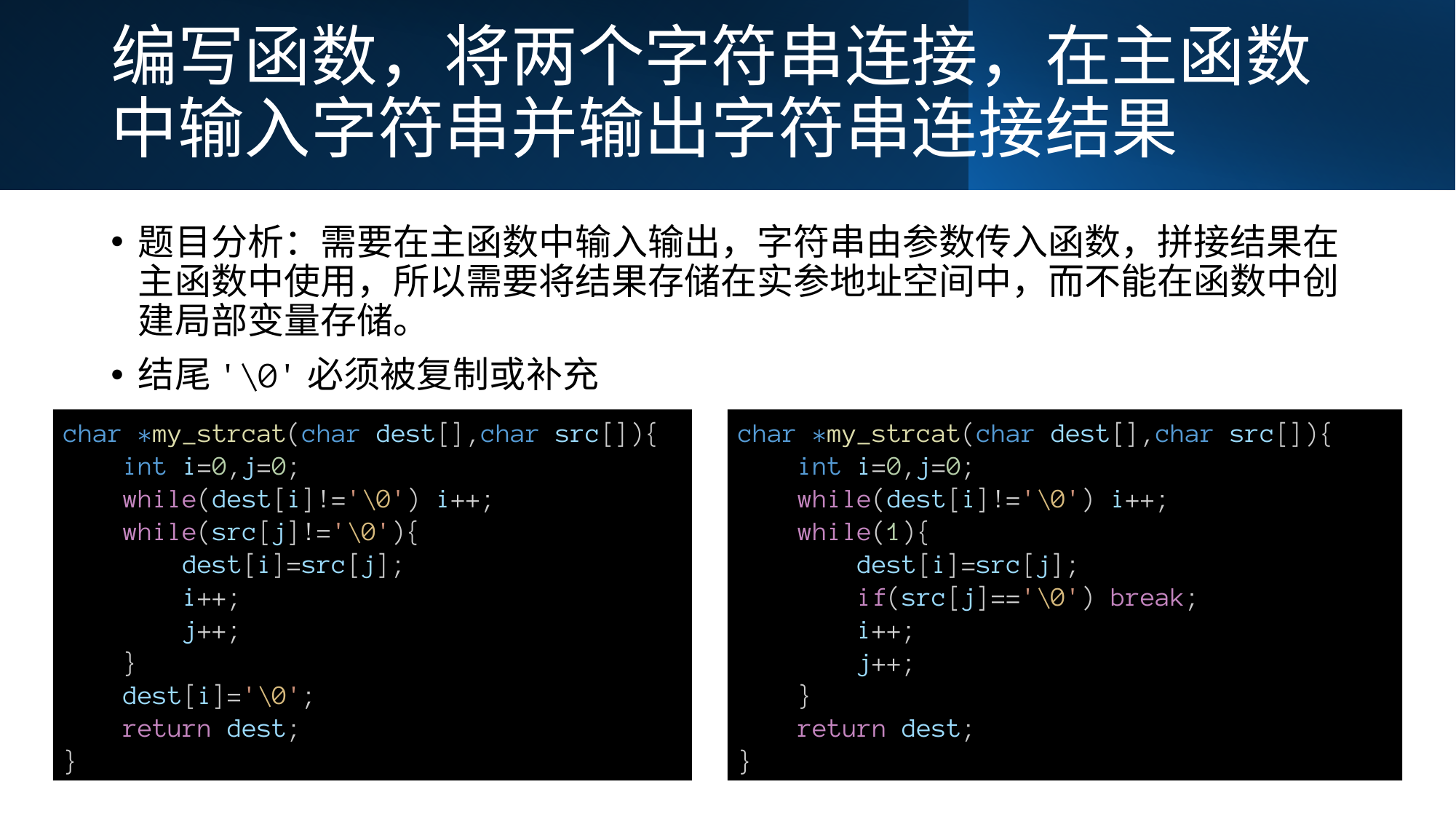

# 编写函数，将两个字符串连接，在主函数中输入字符串并输出字符串连接结果
题目分析：需要在主函数中输入输出，字符串由参数传入函数，拼接结果在主函数中使用，所以需要将结果存储在实参地址空间中，而不能在函数中创建局部变量存储。
结尾'\0'必须被复制或补充
char *my_strcat(char dest[],char src[]){
    int i=0,j=0;
    while(dest[i]!='\0') i++;
    while(src[j]!='\0'){
        dest[i]=src[j];
        i++;
        j++;
    }
    dest[i]='\0';
    return dest;
}
char *my_strcat(char dest[],char src[]){
    int i=0,j=0;
    while(dest[i]!='\0') i++;
    while(1){
        dest[i]=src[j];
        if(src[j]=='\0') break;
        i++;
        j++;
    }
    return dest;
}